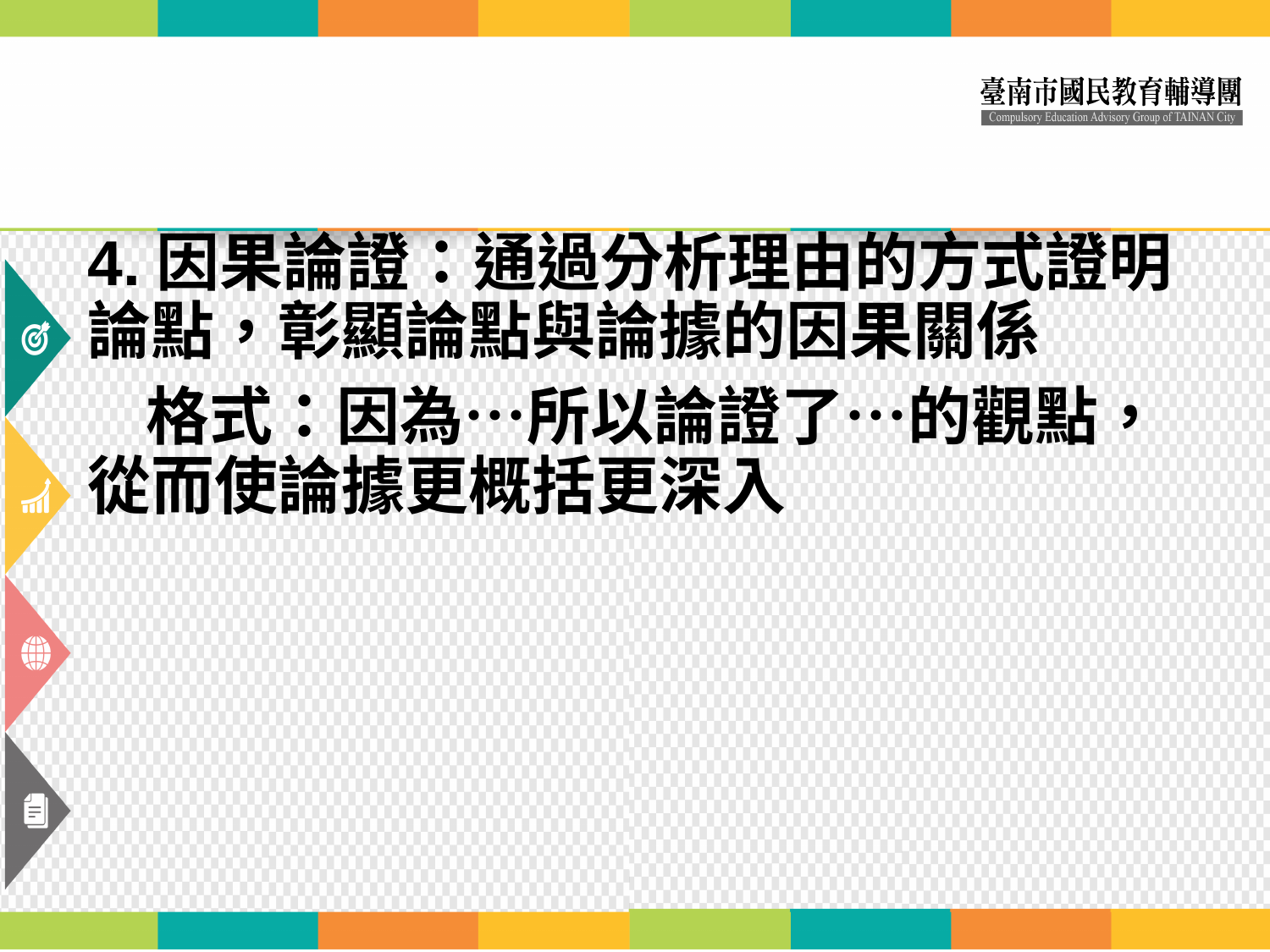

4.因果論證：通過分析理由的方式證明論點，彰顯論點與論據的因果關係
   格式：因為…所以論證了…的觀點，從而使論據更概括更深入